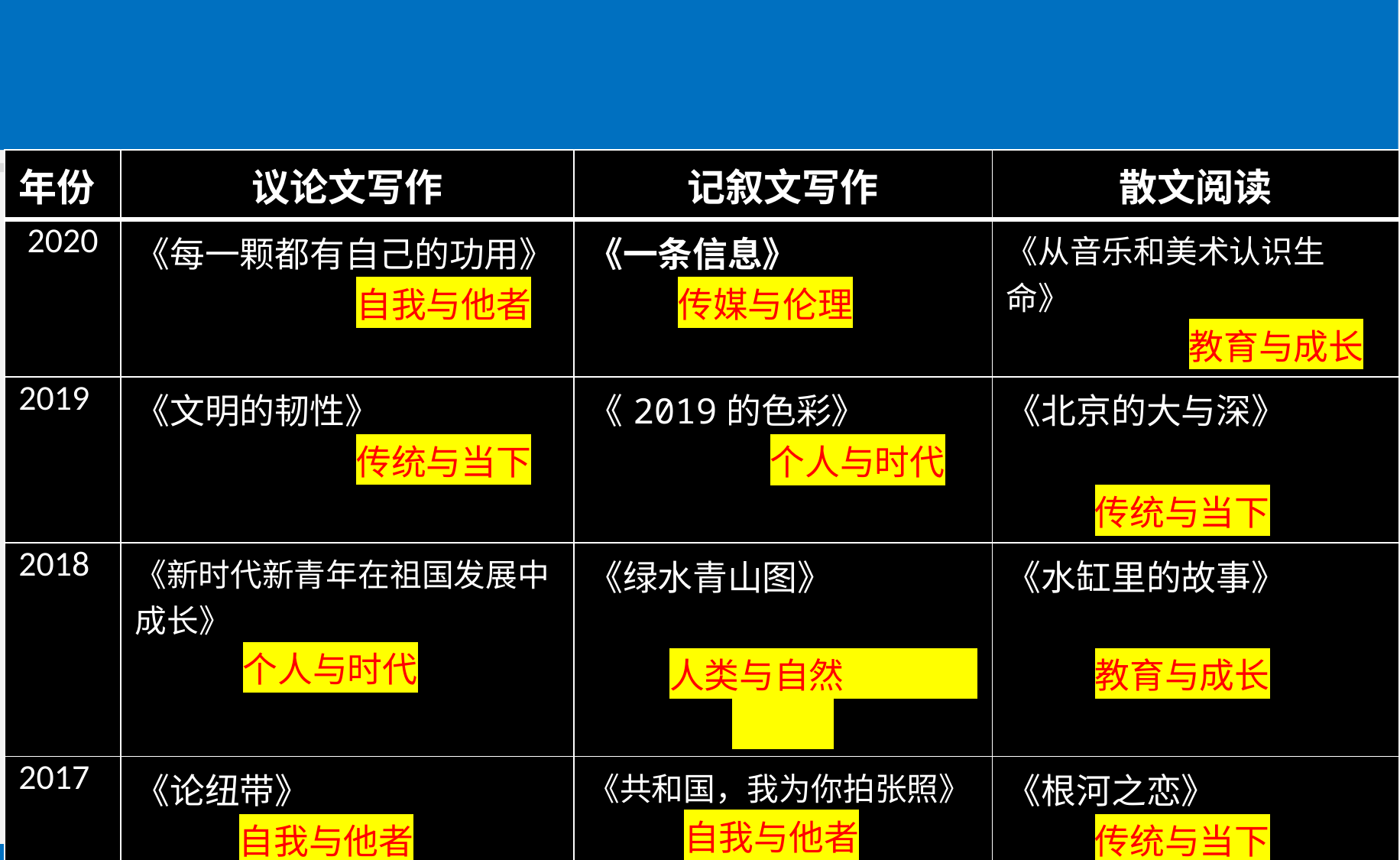

| 年份 | 议论文写作 | 记叙文写作 | 散文阅读 |
| --- | --- | --- | --- |
| 2020 | 《每一颗都有自己的功用》 自我与他者 | 《一条信息》 传媒与伦理 | 《从音乐和美术认识生命》 教育与成长 |
| 2019 | 《文明的韧性》 传统与当下 | 《2019的色彩》 个人与时代 | 《北京的大与深》 传统与当下 |
| 2018 | 《新时代新青年在祖国发展中成长》 个人与时代 | 《绿水青山图》 人类与自然 | 《水缸里的故事》 教育与成长 |
| 2017 | 《论纽带》 自我与他者 | 《共和国，我为你拍张照》 自我与他者 | 《根河之恋》 传统与当下 |
| 2016 | 《“老腔”何以令人震撼》 传统与当下 | 《神奇的书签》 自我与他者 | 《白鹿原上的一支老腔》 传统与当下 |